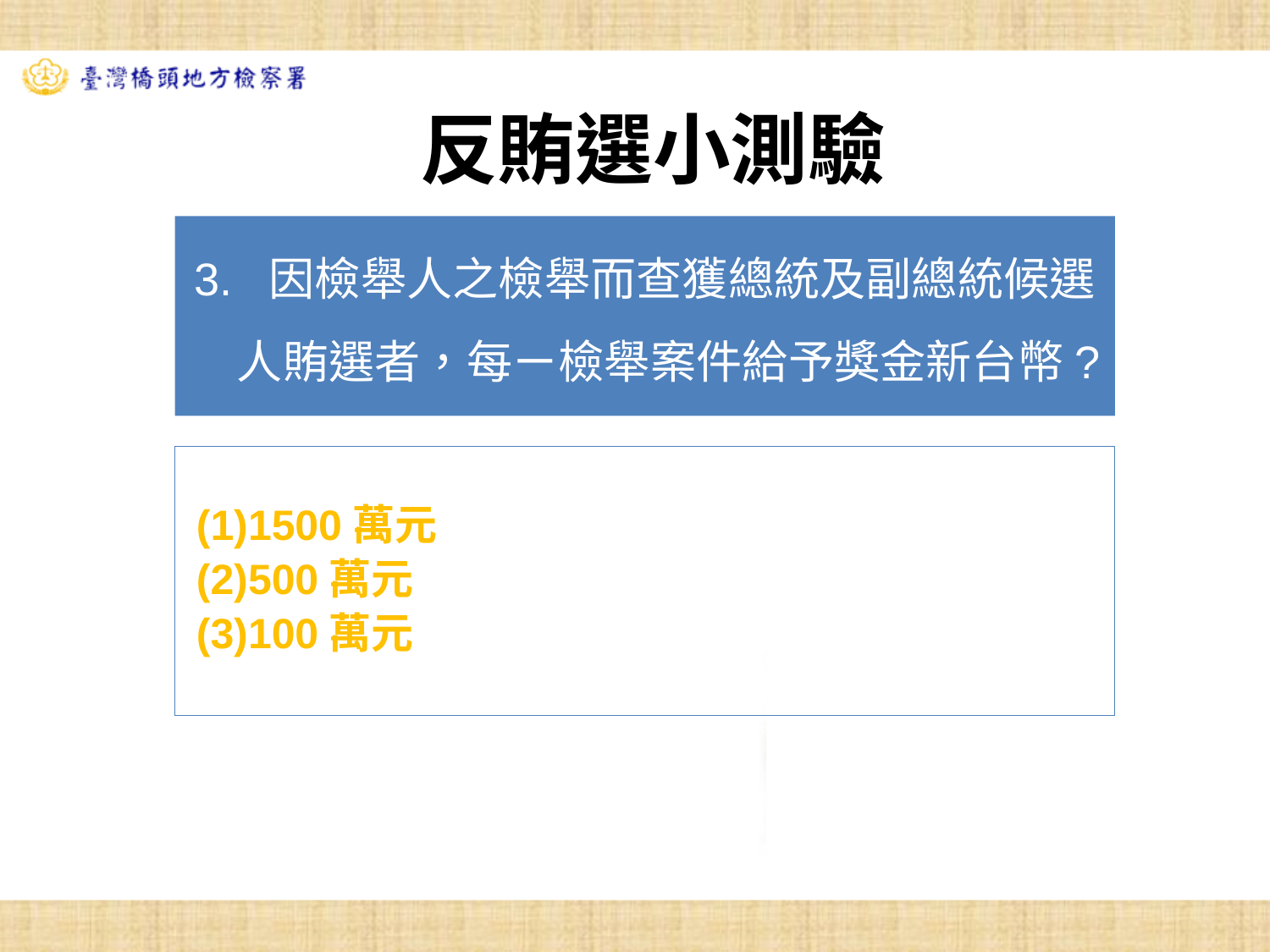

# 反賄選小測驗
3.  因檢舉人之檢舉而查獲總統及副總統候選人賄選者，每ㄧ檢舉案件給予獎金新台幣?
(1)1500萬元
(2)500萬元
(3)100萬元